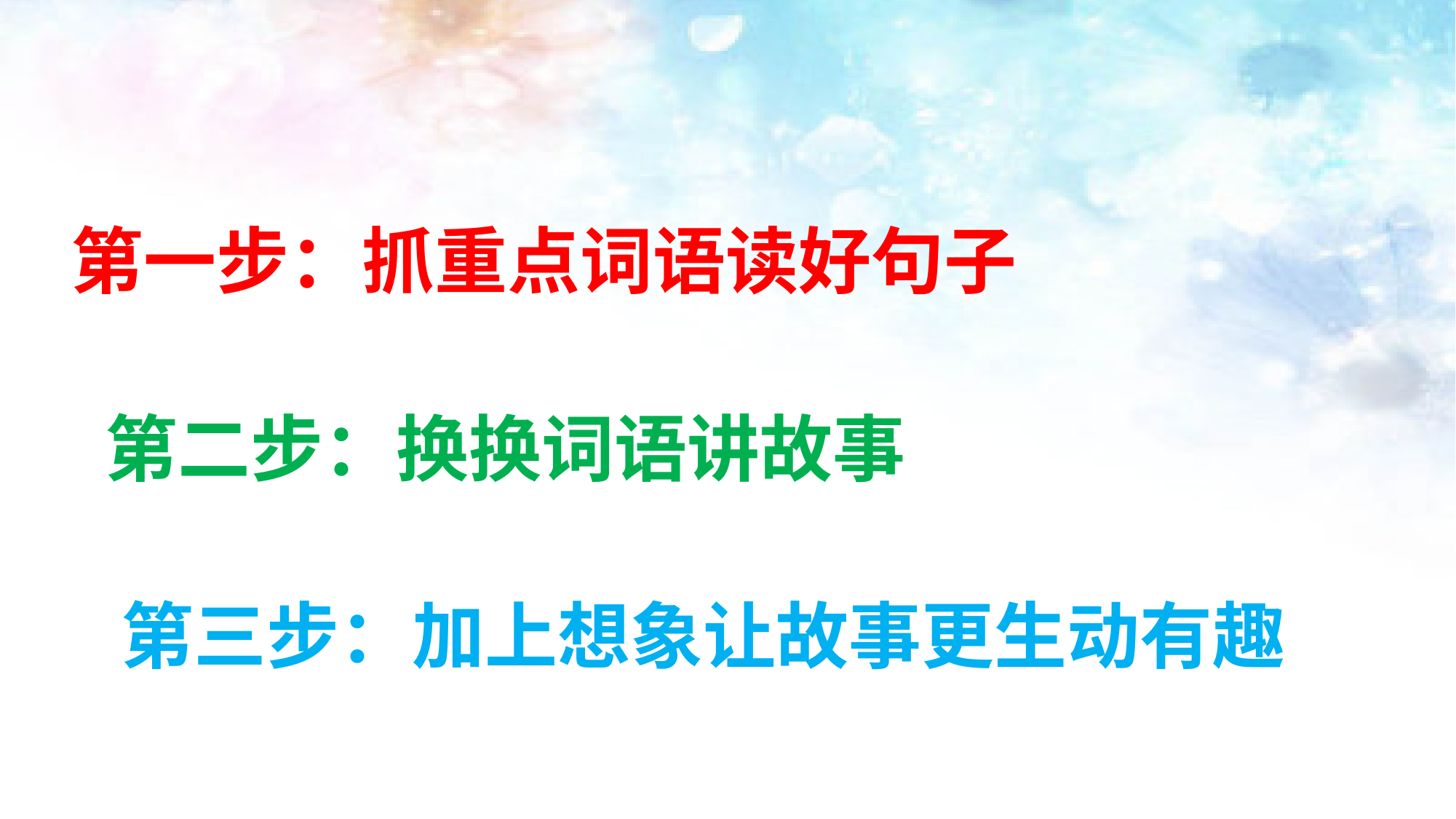

#
第一步：抓重点词语读好句子

 第二步：换换词语讲故事

  第三步：加上想象让故事更生动有趣